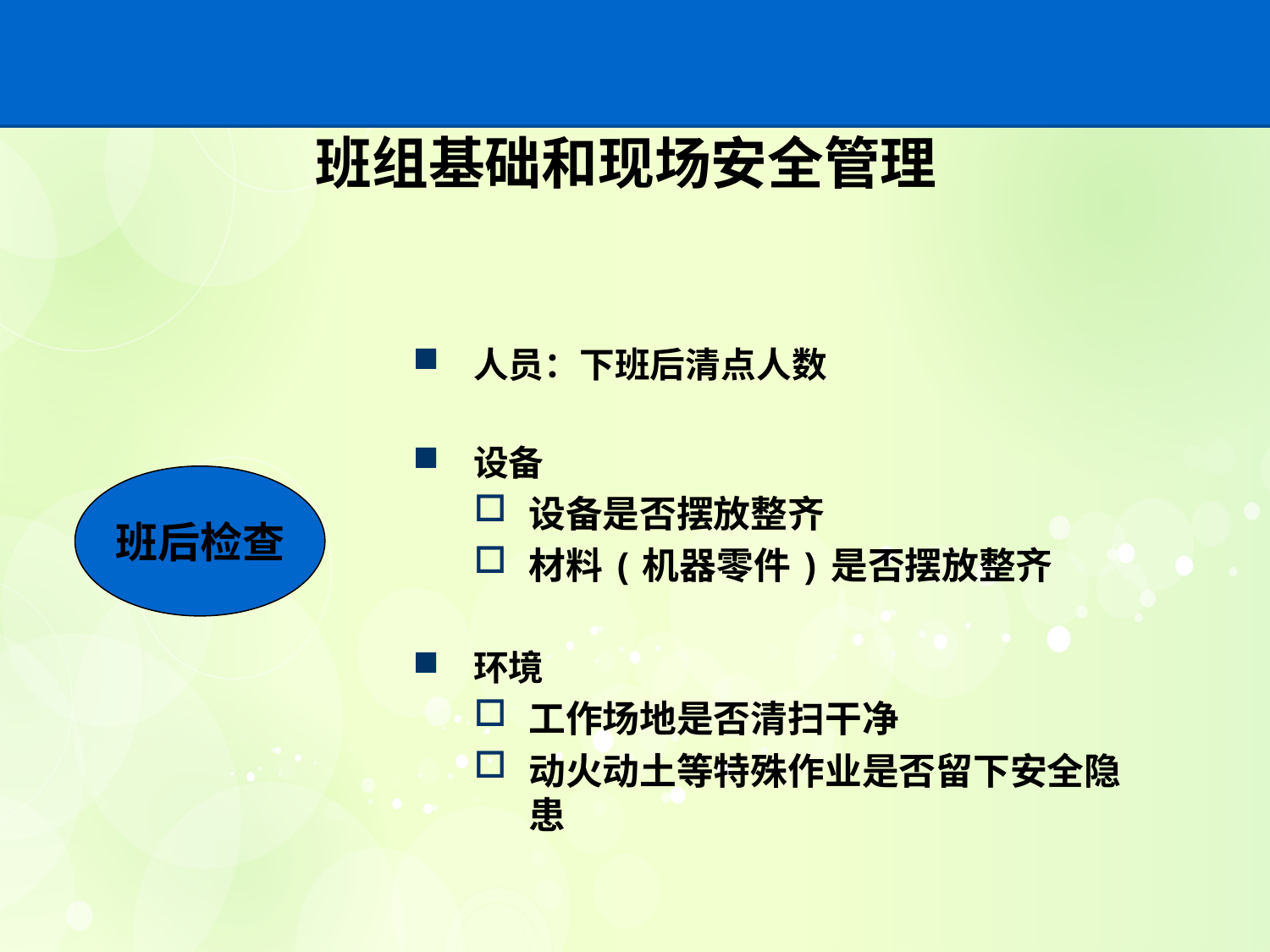

# 班组基础和现场安全管理
人员：下班后清点人数

设备
设备是否摆放整齐
材料(机器零件)是否摆放整齐

环境
工作场地是否清扫干净
动火动土等特殊作业是否留下安全隐患
班后检查